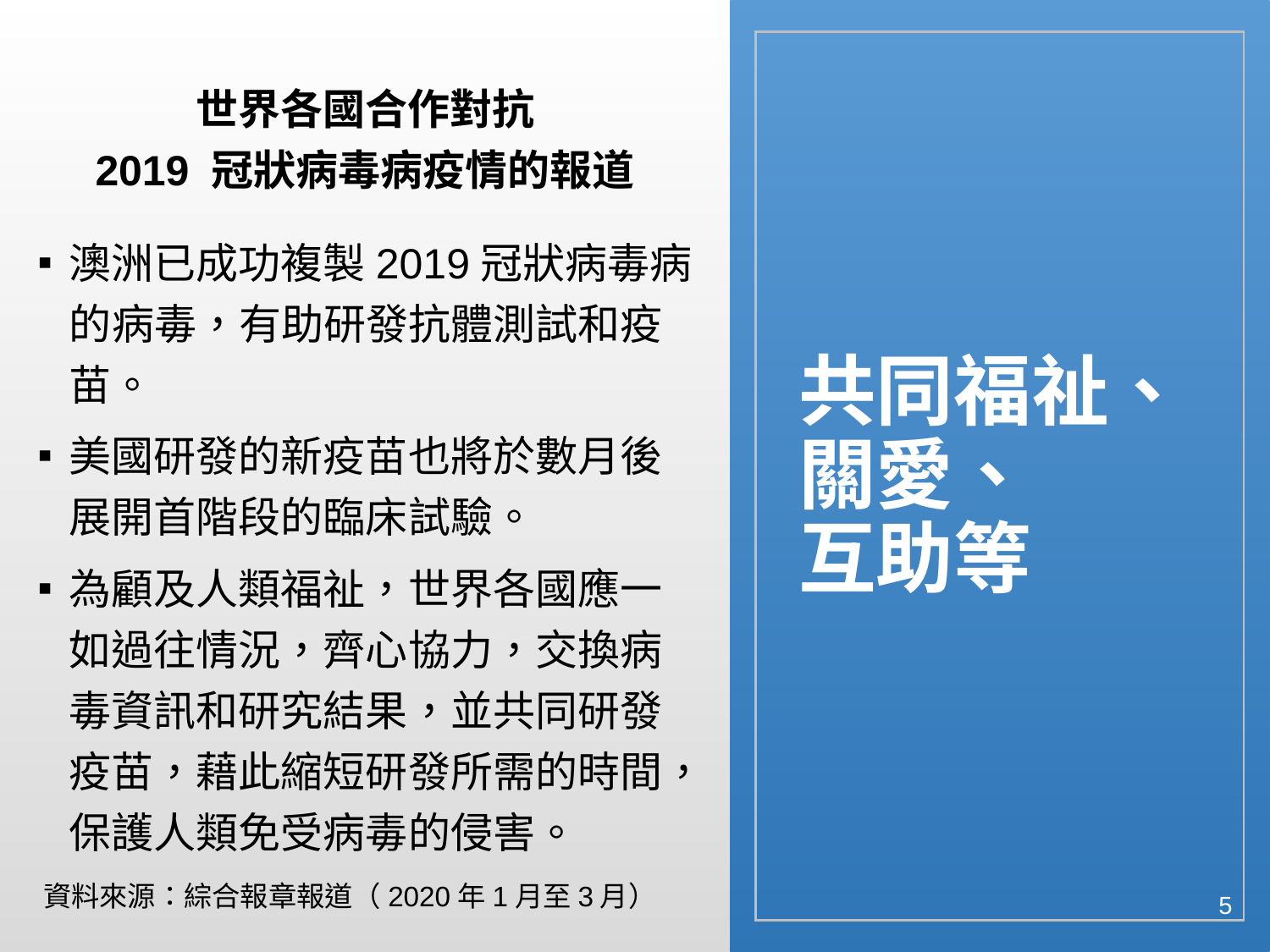

# 共同福祉、 關愛、 互助等
世界各國合作對抗
2019 冠狀病毒病疫情的報道
澳洲已成功複製2019冠狀病毒病的病毒，有助研發抗體測試和疫苗。
美國研發的新疫苗也將於數月後展開首階段的臨床試驗。
為顧及人類福祉，世界各國應一如過往情況，齊心協力，交換病毒資訊和研究結果，並共同研發疫苗，藉此縮短研發所需的時間，保護人類免受病毒的侵害。

資料來源：綜合報章報道（2020年1月至3月）
5